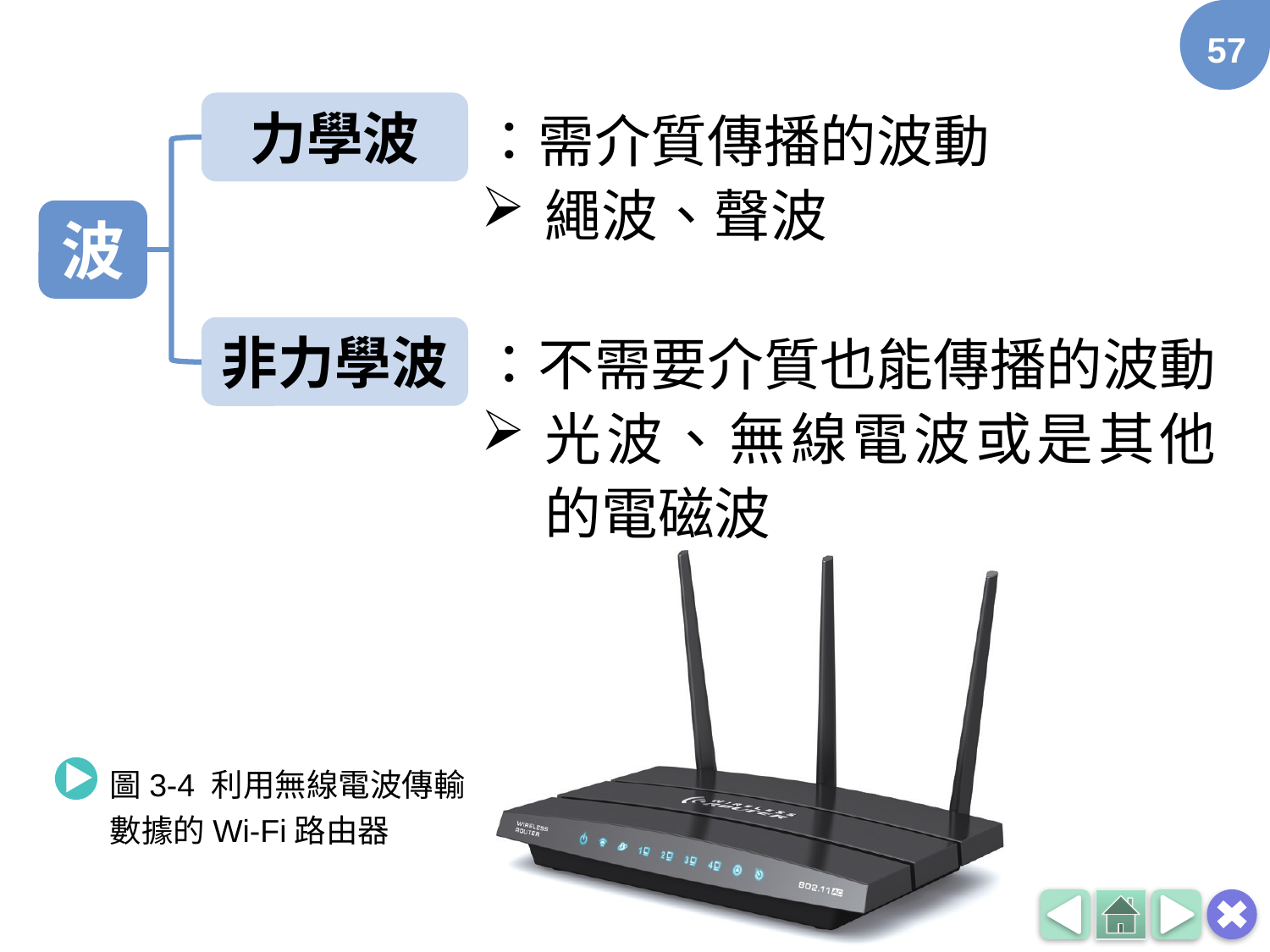

57
力學波
：需介質傳播的波動
繩波、聲波

：不需要介質也能傳播的波動
光波、無線電波或是其他的電磁波

波
非力學波

圖3-4 利用無線電波傳輸數據的Wi-Fi路由器